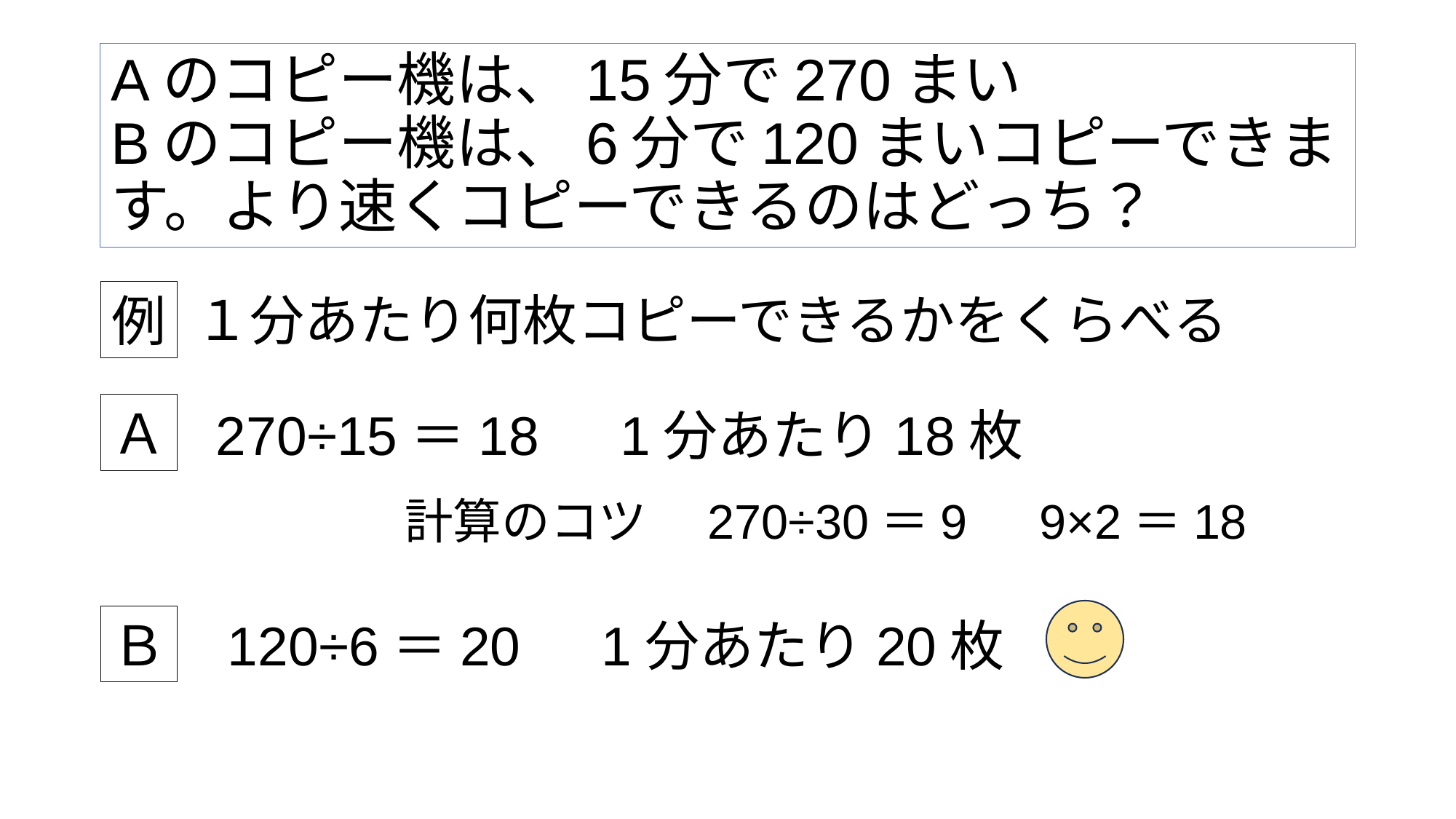

# Aのコピー機は、15分で270まい Bのコピー機は、6分で120まいコピーできます。より速くコピーできるのはどっち？
１分あたり何枚コピーできるかをくらべる
例
Ａ
270÷15＝18　1分あたり18枚
計算のコツ　270÷30＝9　9×2＝18

120÷6＝20　1分あたり20枚
Ｂ